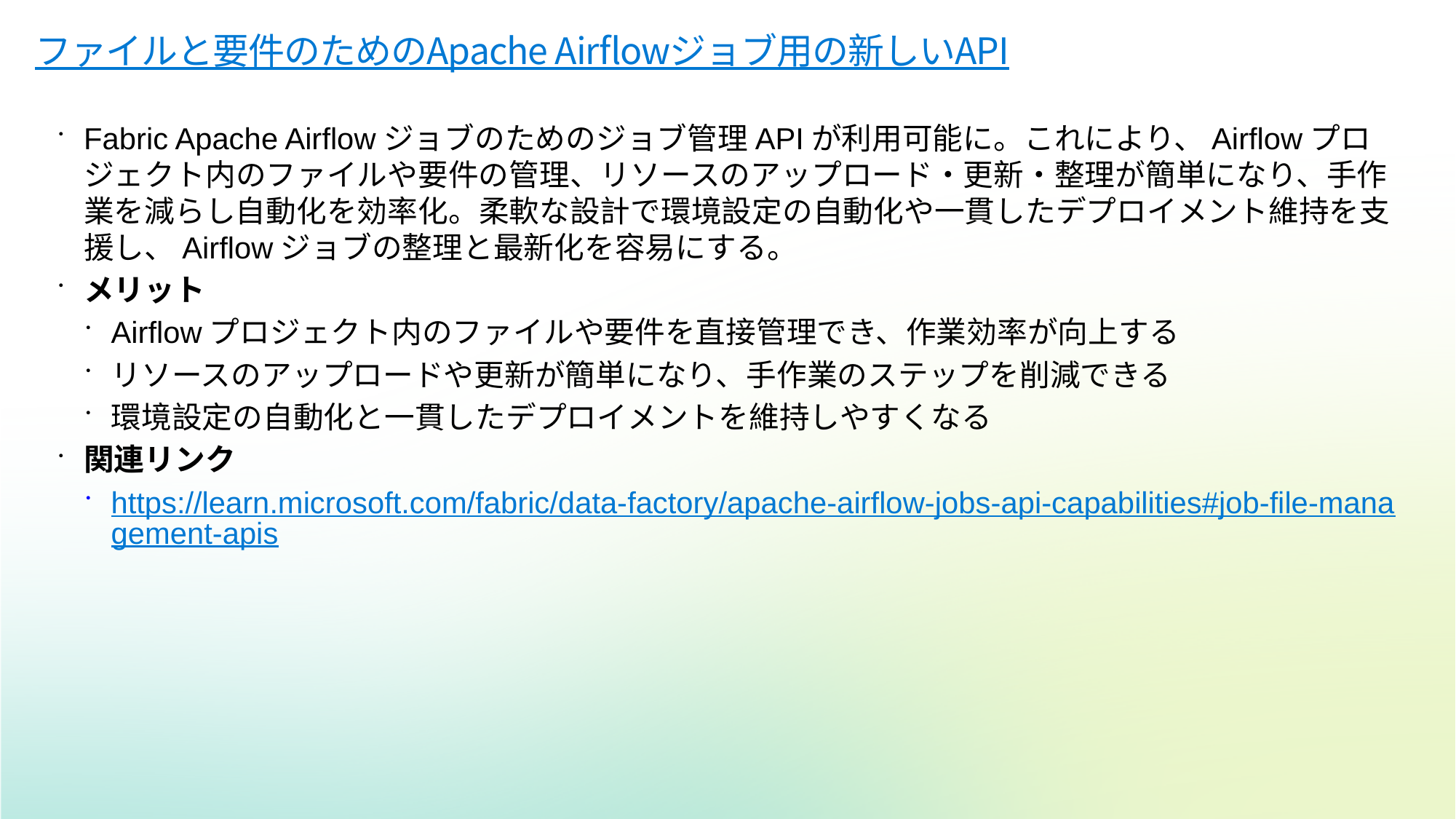

# ファイルと要件のためのApache Airflowジョブ用の新しいAPI
Fabric Apache Airflowジョブのためのジョブ管理APIが利用可能に。これにより、Airflowプロジェクト内のファイルや要件の管理、リソースのアップロード・更新・整理が簡単になり、手作業を減らし自動化を効率化。柔軟な設計で環境設定の自動化や一貫したデプロイメント維持を支援し、Airflowジョブの整理と最新化を容易にする。
メリット
Airflowプロジェクト内のファイルや要件を直接管理でき、作業効率が向上する
リソースのアップロードや更新が簡単になり、手作業のステップを削減できる
環境設定の自動化と一貫したデプロイメントを維持しやすくなる
関連リンク
https://learn.microsoft.com/fabric/data-factory/apache-airflow-jobs-api-capabilities#job-file-management-apis